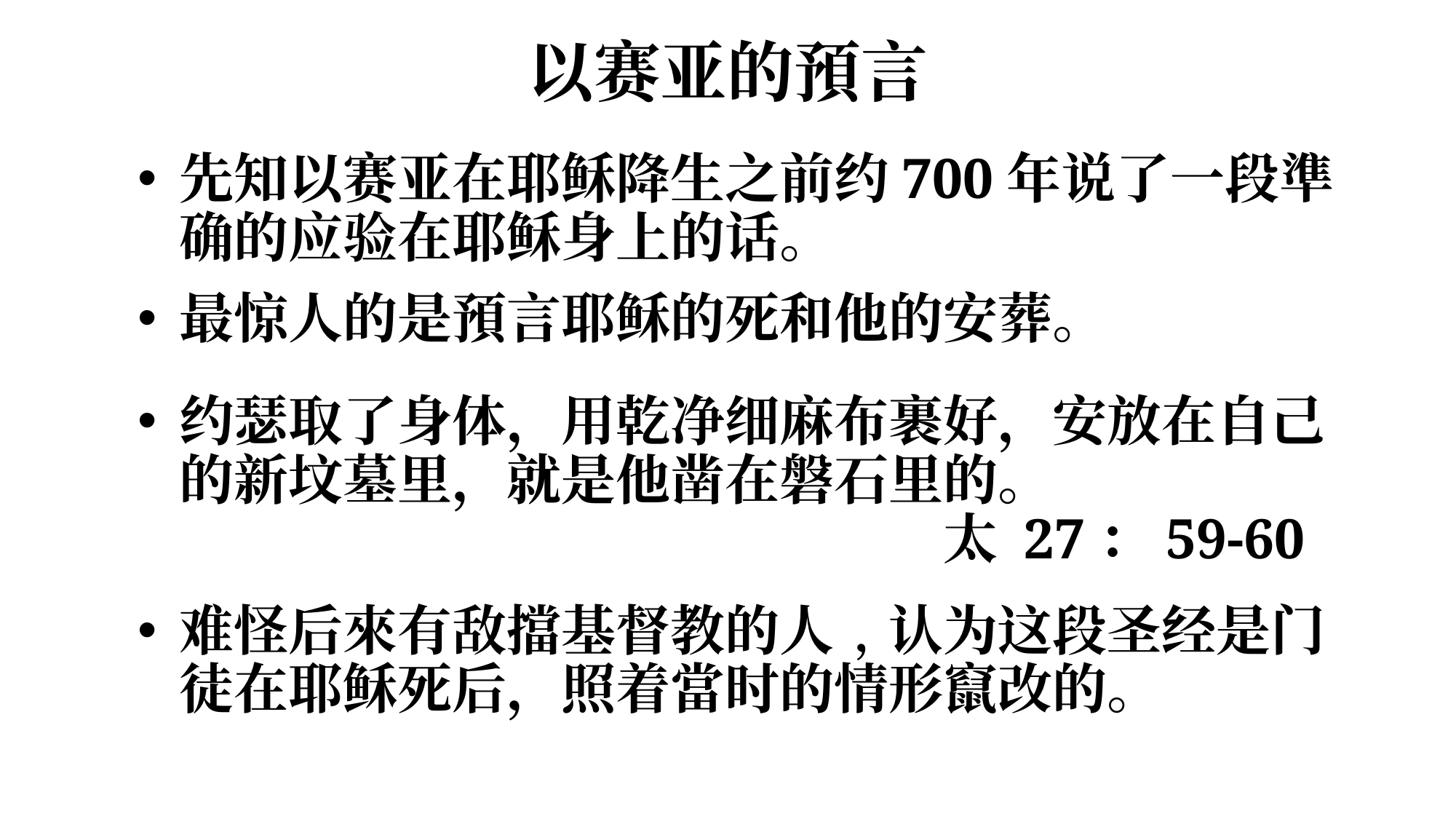

# 以赛亚的預言
先知以赛亚在耶稣降生之前约700年说了一段準确的应验在耶稣身上的话。
最惊人的是預言耶稣的死和他的安葬。
约瑟取了身体，用乾净细麻布裹好，安放在自己的新坟墓里，就是他凿在磐石里的。									太 27：59-60
难怪后來有敌擋基督教的人﹐认为这段圣经是门徒在耶稣死后，照着當时的情形竄改的。